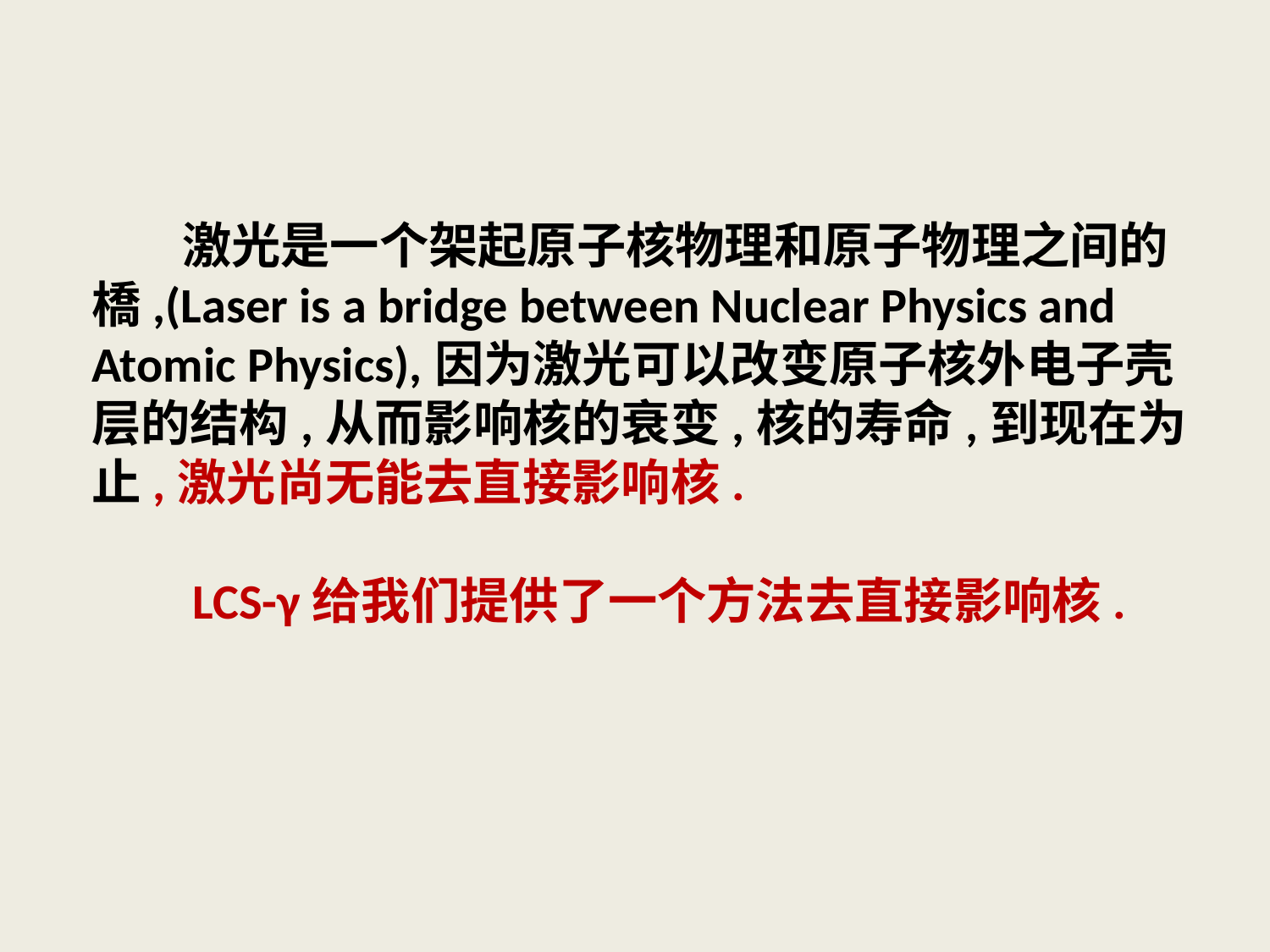

激光是一个架起原子核物理和原子物理之间的橋,(Laser is a bridge between Nuclear Physics and Atomic Physics),因为激光可以改变原子核外电子壳层的结构,从而影响核的衰变,核的寿命,到现在为止,激光尚无能去直接影响核.

         LCS-γ给我们提供了一个方法去直接影响核.